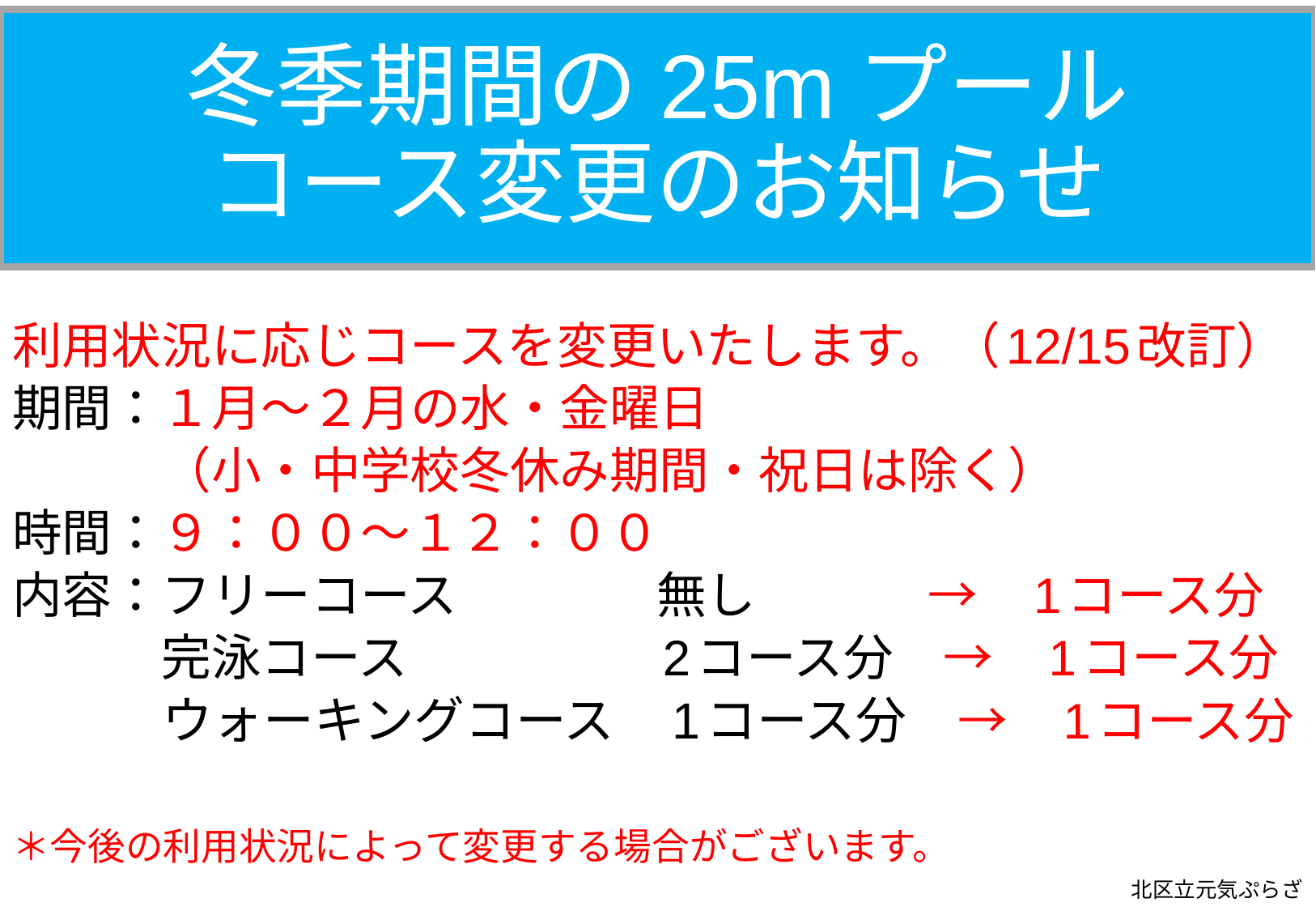

# 冬季期間の25mプール コース変更のお知らせ
利用状況に応じコースを変更いたします。（12/15改訂）
期間：１月～２月の水・金曜日
　　　（小・中学校冬休み期間・祝日は除く）
時間：９：００～１２：００
内容：フリーコース　　　　無し　　  　→　1コース分
　　　完泳コース　　　　　2コース分　→　1コース分
　　　　　　 ウォーキングコース　1コース分　→　1コース分

＊今後の利用状況によって変更する場合がございます。
　　　　　　　　　　　　　　　　　　　　　　　　　　　　　　　　　　　　　　　　　　　北区立元気ぷらざ